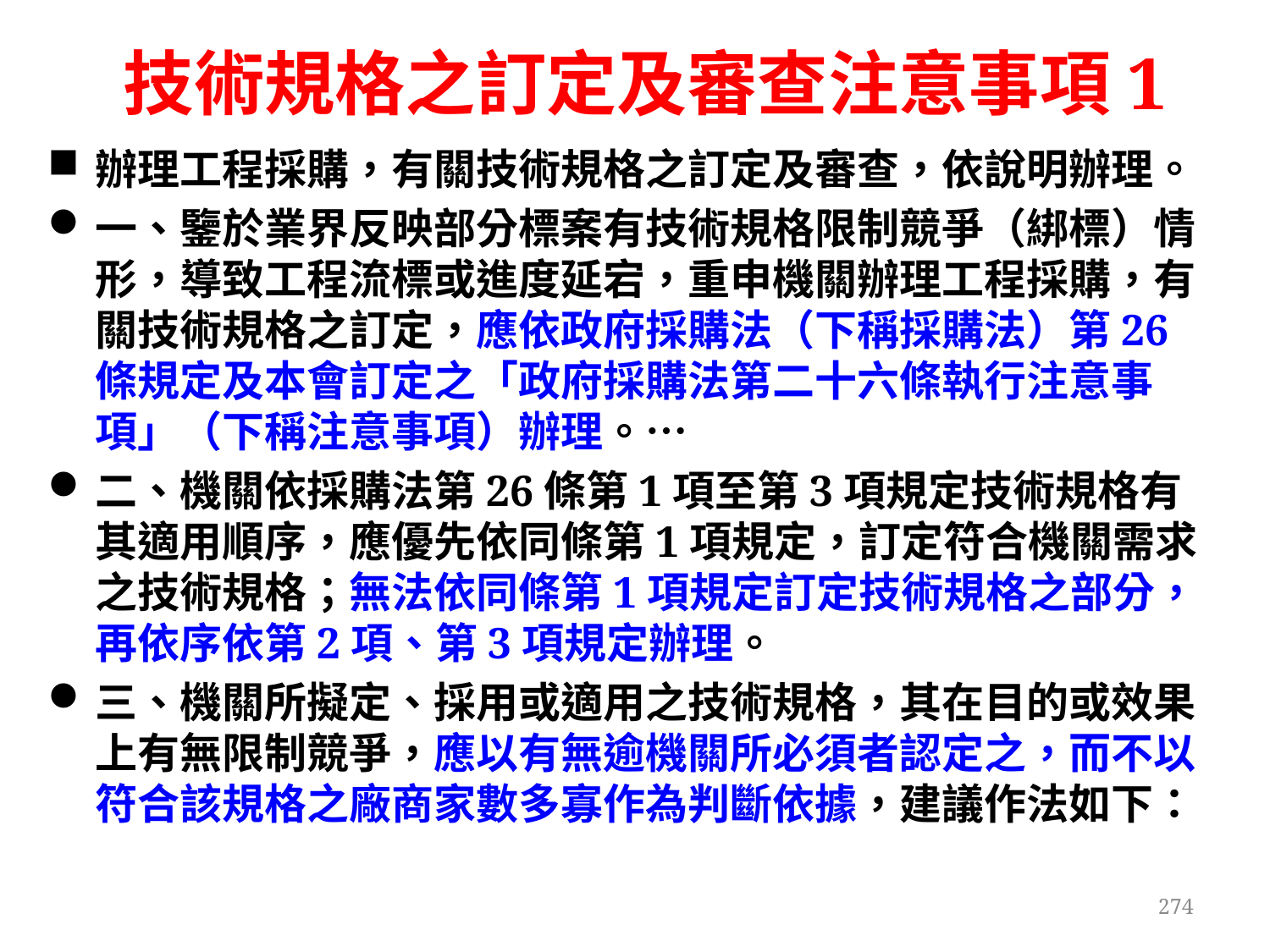

# 技術規格之訂定及審查注意事項1
辦理工程採購，有關技術規格之訂定及審查，依說明辦理。
一、鑒於業界反映部分標案有技術規格限制競爭（綁標）情形，導致工程流標或進度延宕，重申機關辦理工程採購，有關技術規格之訂定，應依政府採購法（下稱採購法）第26條規定及本會訂定之「政府採購法第二十六條執行注意事項」（下稱注意事項）辦理。…
二、機關依採購法第26條第1項至第3項規定技術規格有其適用順序，應優先依同條第1項規定，訂定符合機關需求之技術規格；無法依同條第1項規定訂定技術規格之部分，再依序依第2項、第3項規定辦理。
三、機關所擬定、採用或適用之技術規格，其在目的或效果上有無限制競爭，應以有無逾機關所必須者認定之，而不以符合該規格之廠商家數多寡作為判斷依據，建議作法如下：
274